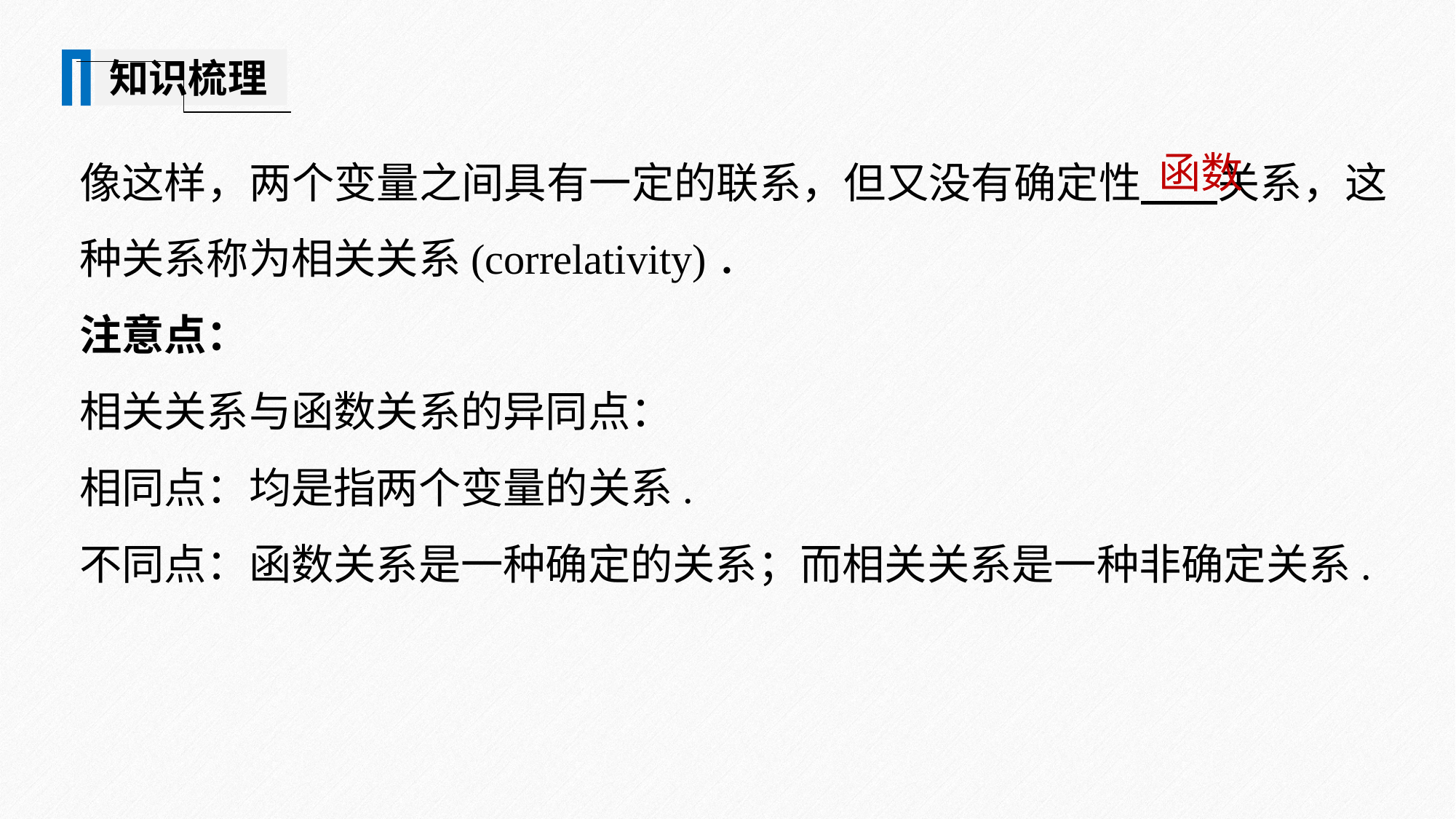

知识梳理

像这样，两个变量之间具有一定的联系，但又没有确定性        关系，这种关系称为相关关系(correlativity)．
注意点：
相关关系与函数关系的异同点：
相同点：均是指两个变量的关系.
不同点：函数关系是一种确定的关系；而相关关系是一种非确定关系.
函数